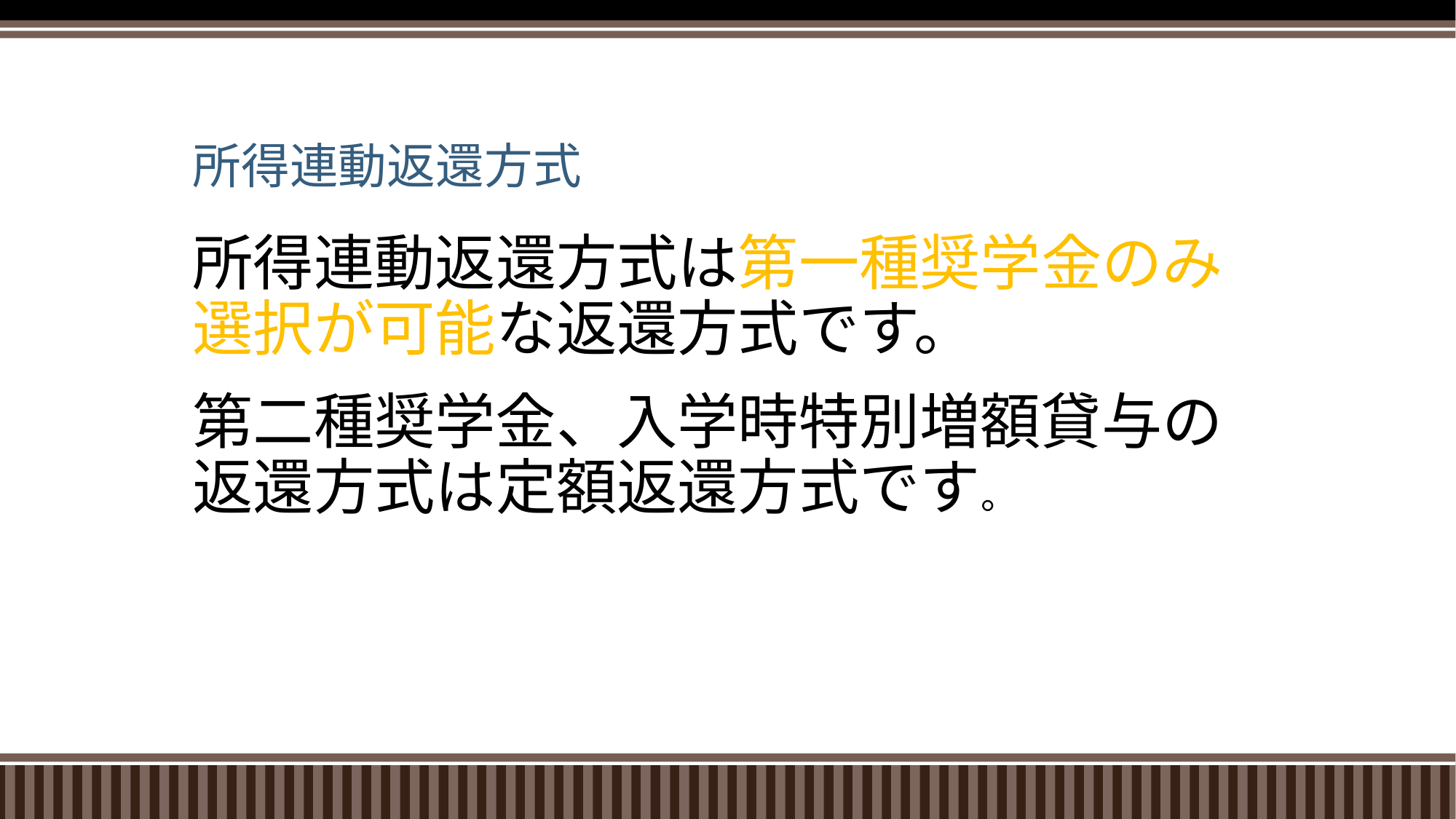

# 所得連動返還方式
所得連動返還方式は第一種奨学金のみ選択が可能な返還方式です。
第二種奨学金、入学時特別増額貸与の返還方式は定額返還方式です。